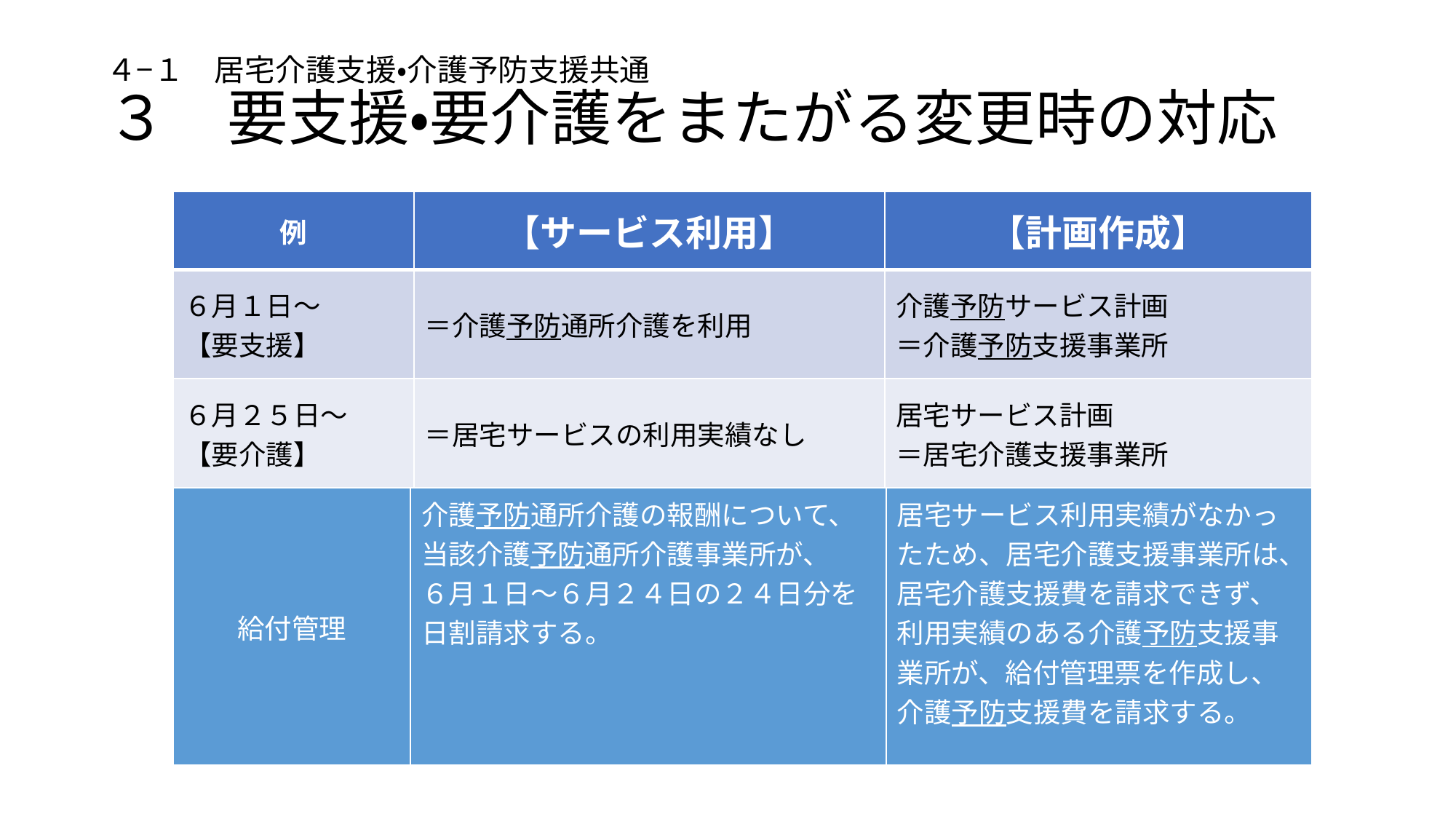

# ４−１　居宅介護支援・介護予防支援共通 ３　要支援・要介護をまたがる変更時の対応
| 例 | 【サービス利用】 | 【計画作成】 |
| --- | --- | --- |
| ６月１日〜 【要支援】 | ＝介護予防通所介護を利用 | 介護予防サービス計画 ＝介護予防支援事業所 |
| ６月２５日〜 【要介護】 | ＝居宅サービスの利用実績なし | 居宅サービス計画 ＝居宅介護支援事業所 |
| 給付管理 | 介護予防通所介護の報酬について、当該介護予防通所介護事業所が、 ６月１日〜６月２４日の２４日分を日割請求する。 | 居宅サービス利用実績がなかったため、居宅介護支援事業所は、居宅介護支援費を請求できず、 利用実績のある介護予防支援事業所が、給付管理票を作成し、介護予防支援費を請求する。 |
| --- | --- | --- |